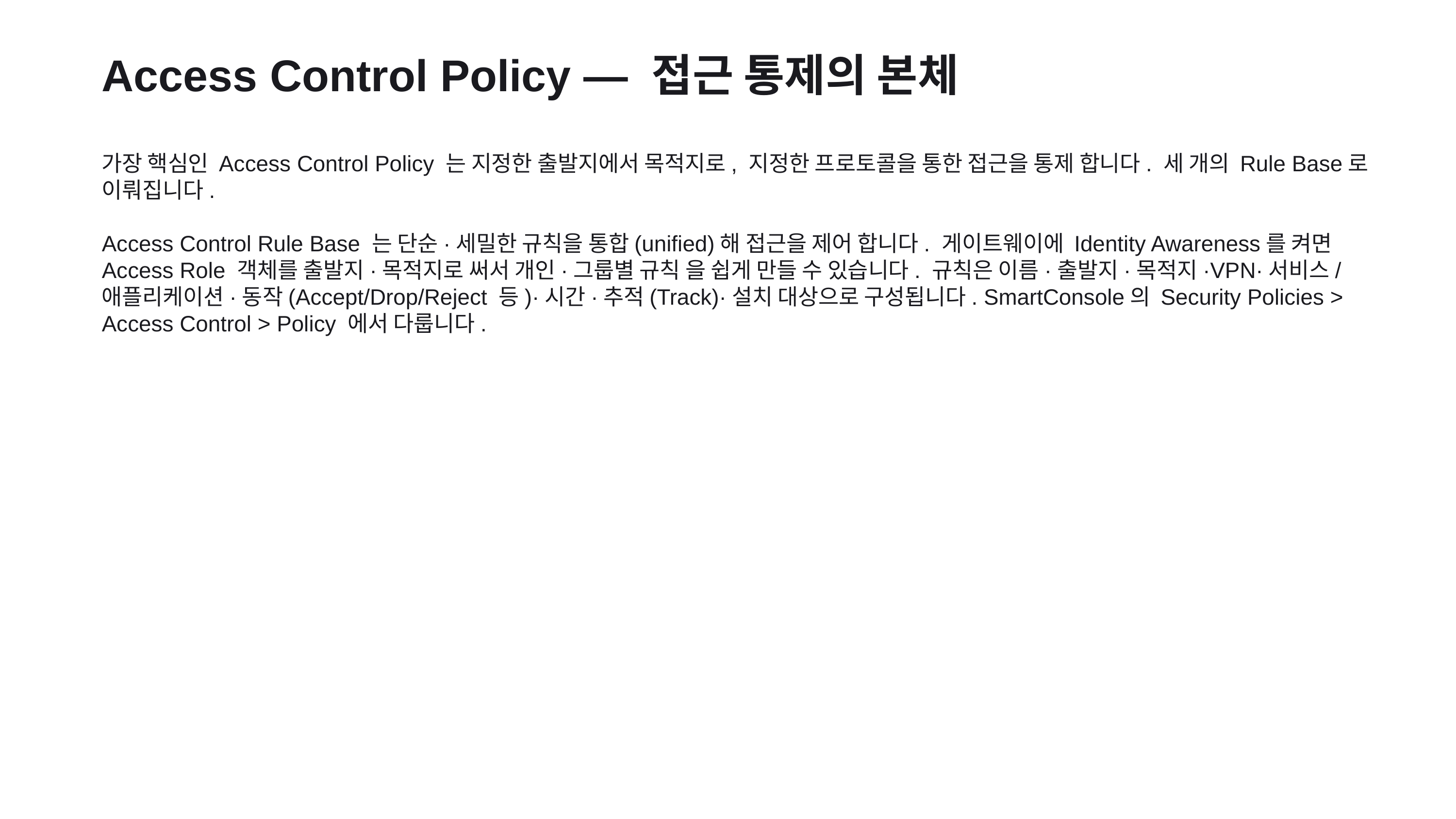

Access Control Policy — 접근 통제의 본체
가장 핵심인 Access Control Policy 는 지정한 출발지에서 목적지로, 지정한 프로토콜을 통한 접근을 통제 합니다. 세 개의 Rule Base로 이뤄집니다.

Access Control Rule Base 는 단순·세밀한 규칙을 통합(unified)해 접근을 제어 합니다. 게이트웨이에 Identity Awareness를 켜면 Access Role 객체를 출발지·목적지로 써서 개인·그룹별 규칙 을 쉽게 만들 수 있습니다. 규칙은 이름·출발지·목적지·VPN·서비스/애플리케이션·동작(Accept/Drop/Reject 등)·시간·추적(Track)·설치 대상으로 구성됩니다. SmartConsole의 Security Policies > Access Control > Policy 에서 다룹니다.